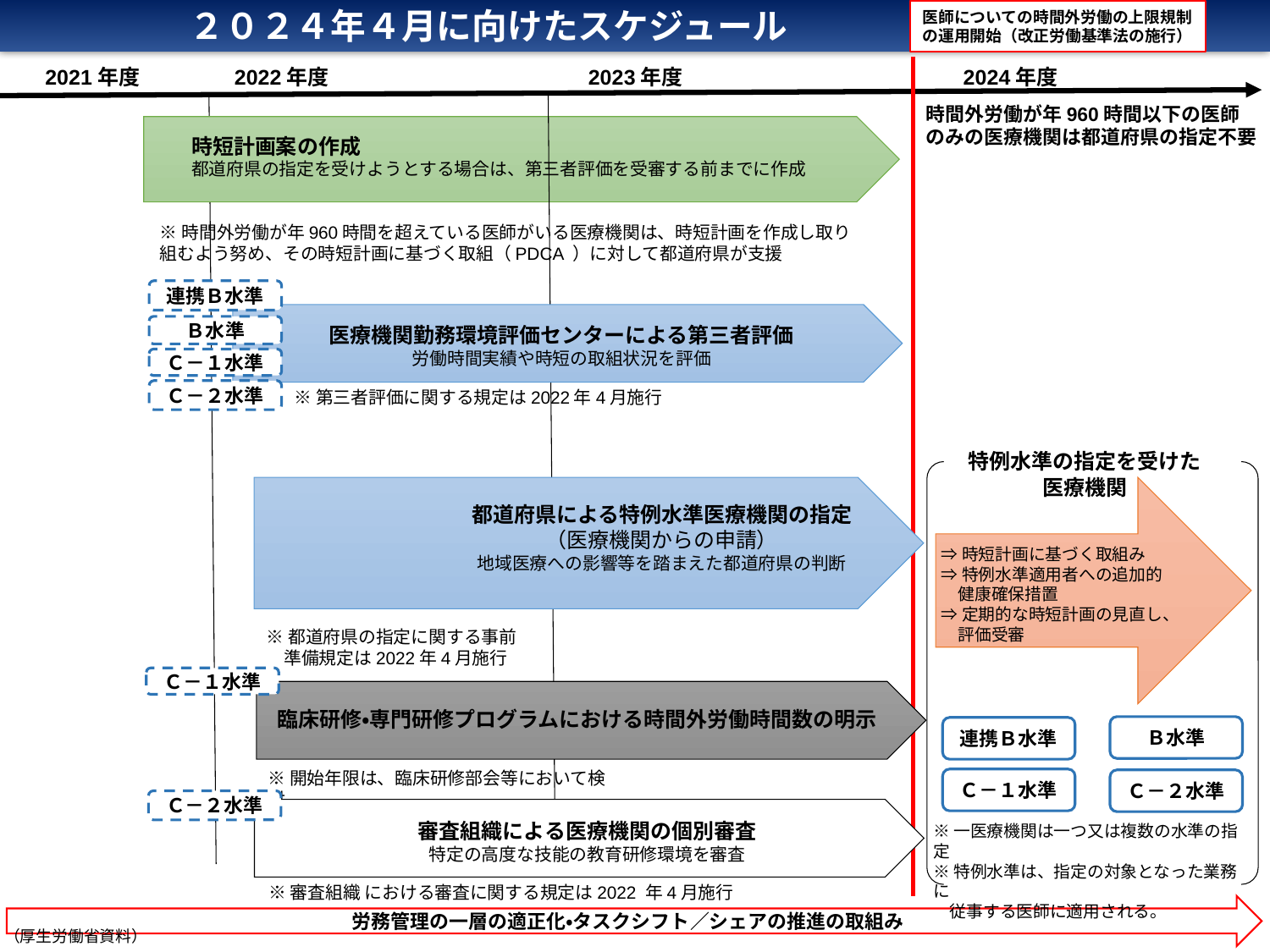

２０２４年４月に向けたスケジュール
医師についての時間外労働の上限規制
の運用開始（改正労働基準法の施行）
2021年度 　　　　2022年度　　　　　　　　　　　　2023年度　　　　　　　　　　　　　2024年度
時間外労働が年960時間以下の医師
のみの医療機関は都道府県の指定不要

時短計画案の作成
都道府県の指定を受けようとする場合は、第三者評価を受審する前までに作成
※時間外労働が年960時間を超えている医師がいる医療機関は、時短計画を作成し取り組むよう努め、その時短計画に基づく取組（PDCA ）に対して都道府県が支援
連携Ｂ水準

医療機関勤務環境評価センターによる第三者評価
労働時間実績や時短の取組状況を評価
Ｂ水準
Ｃ－１水準
※第三者評価に関する規定は2022年4月施行
Ｃ－２水準
特例水準の指定を受けた
医療機関

都道府県による特例水準医療機関の指定
（医療機関からの申請）
地域医療への影響等を踏まえた都道府県の判断
⇒時短計画に基づく取組み
⇒特例水準適用者への追加的
　健康確保措置
⇒定期的な時短計画の見直し、
　評価受審
※都道府県の指定に関する事前
　準備規定は2022年4月施行
Ｃ－１水準

臨床研修・専門研修プログラムにおける時間外労働時間数の明示
Ｂ水準
連携Ｂ水準
※開始年限は、臨床研修部会等において検討
Ｃ－１水準
Ｃ－２水準
Ｃ－２水準

審査組織による医療機関の個別審査
特定の高度な技能の教育研修環境を審査
※一医療機関は一つ又は複数の水準の指定
※特例水準は、指定の対象となった業務に
　従事する医師に適用される。
※審査組織 における審査に関する規定は2022 年4月施行
労務管理の一層の適正化・タスクシフト／シェアの推進の取組み
（厚生労働省資料）